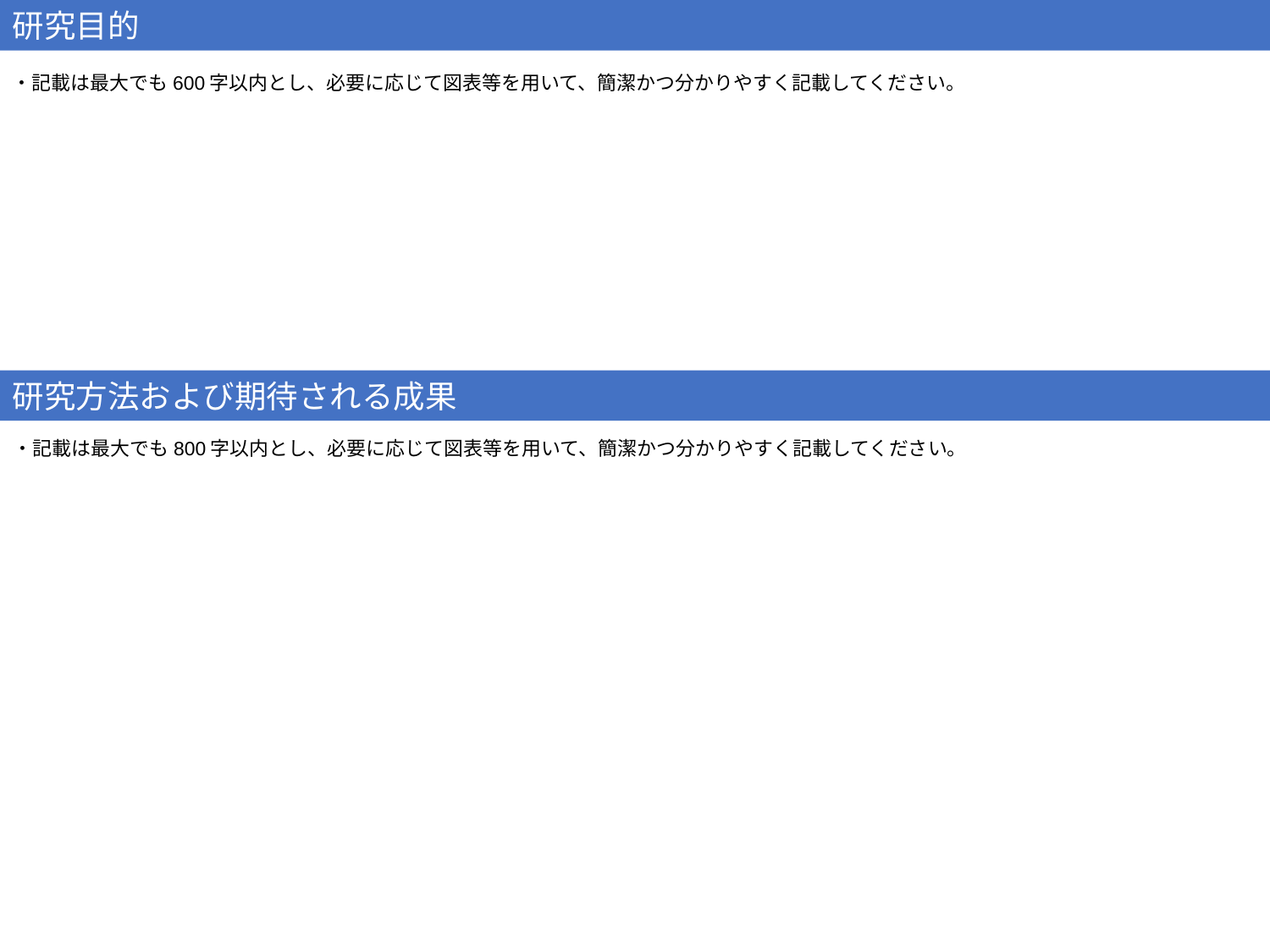

研究目的
・記載は最大でも600字以内とし、必要に応じて図表等を用いて、簡潔かつ分かりやすく記載してください。
研究方法および期待される成果
・記載は最大でも800字以内とし、必要に応じて図表等を用いて、簡潔かつ分かりやすく記載してください。
3